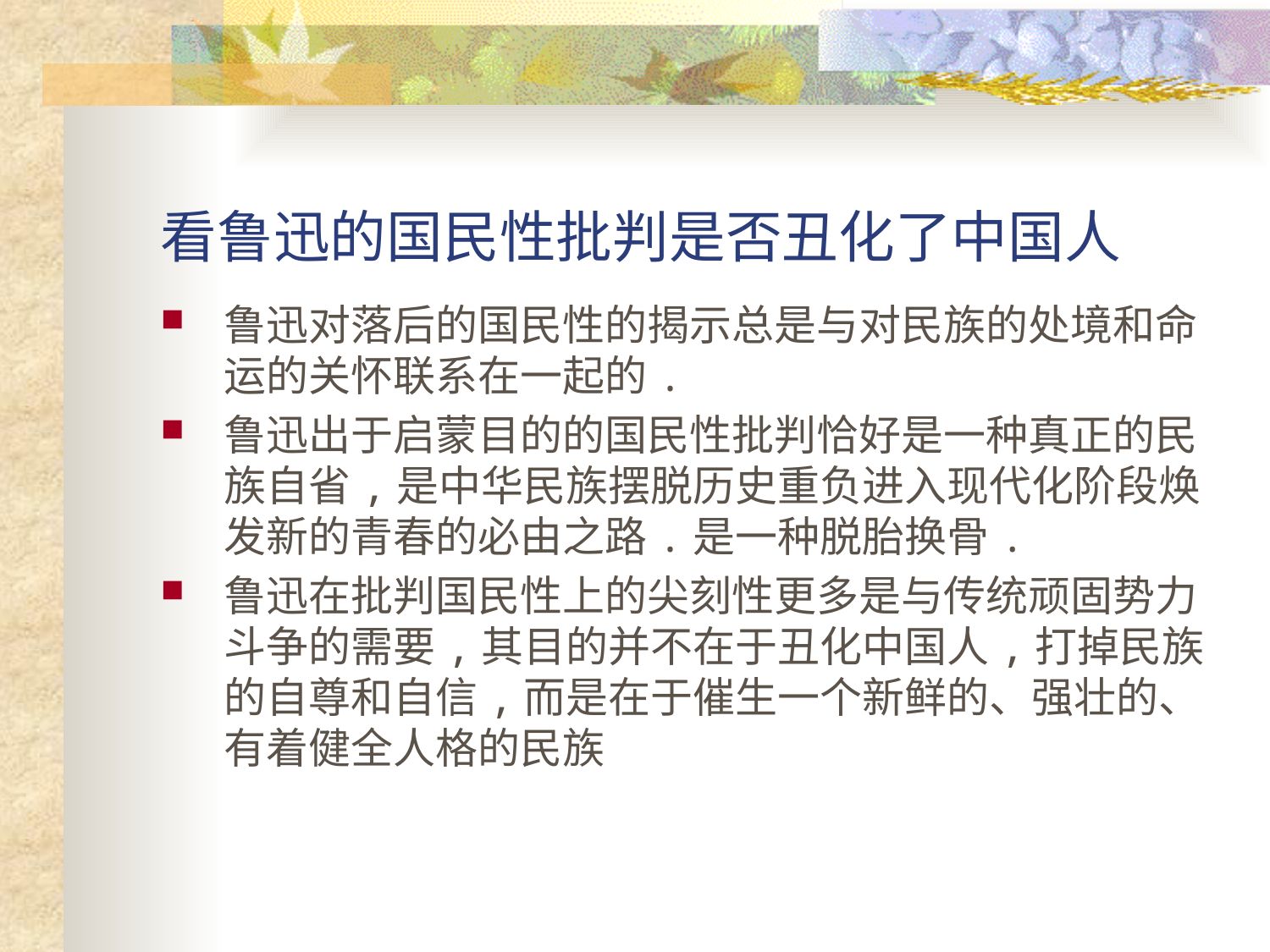

# 看鲁迅的国民性批判是否丑化了中国人
鲁迅对落后的国民性的揭示总是与对民族的处境和命运的关怀联系在一起的.
鲁迅出于启蒙目的的国民性批判恰好是一种真正的民族自省,是中华民族摆脱历史重负进入现代化阶段焕发新的青春的必由之路.是一种脱胎换骨.
鲁迅在批判国民性上的尖刻性更多是与传统顽固势力斗争的需要,其目的并不在于丑化中国人,打掉民族的自尊和自信,而是在于催生一个新鲜的、强壮的、有着健全人格的民族